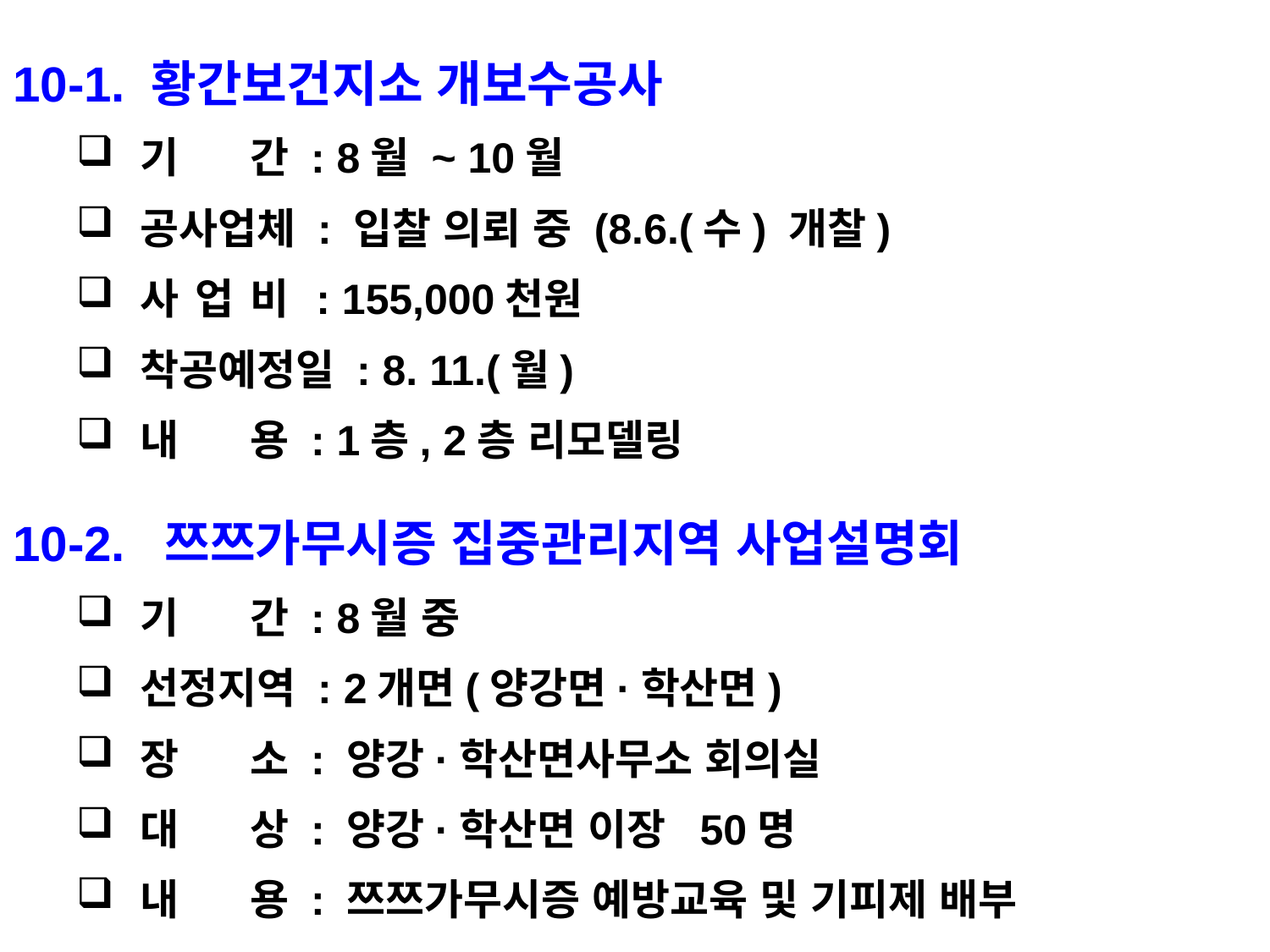

10-1. 황간보건지소 개보수공사
기      간 : 8월 ~ 10월
공사업체 : 입찰 의뢰 중 (8.6.(수) 개찰)
사 업 비 : 155,000천원
착공예정일 : 8. 11.(월)
내      용 : 1층, 2층 리모델링

10-2.  쯔쯔가무시증 집중관리지역 사업설명회
기      간 : 8월 중
선정지역 : 2개면(양강면·학산면)
장      소 : 양강·학산면사무소 회의실
대      상 : 양강·학산면 이장  50명
내      용 : 쯔쯔가무시증 예방교육 및 기피제 배부